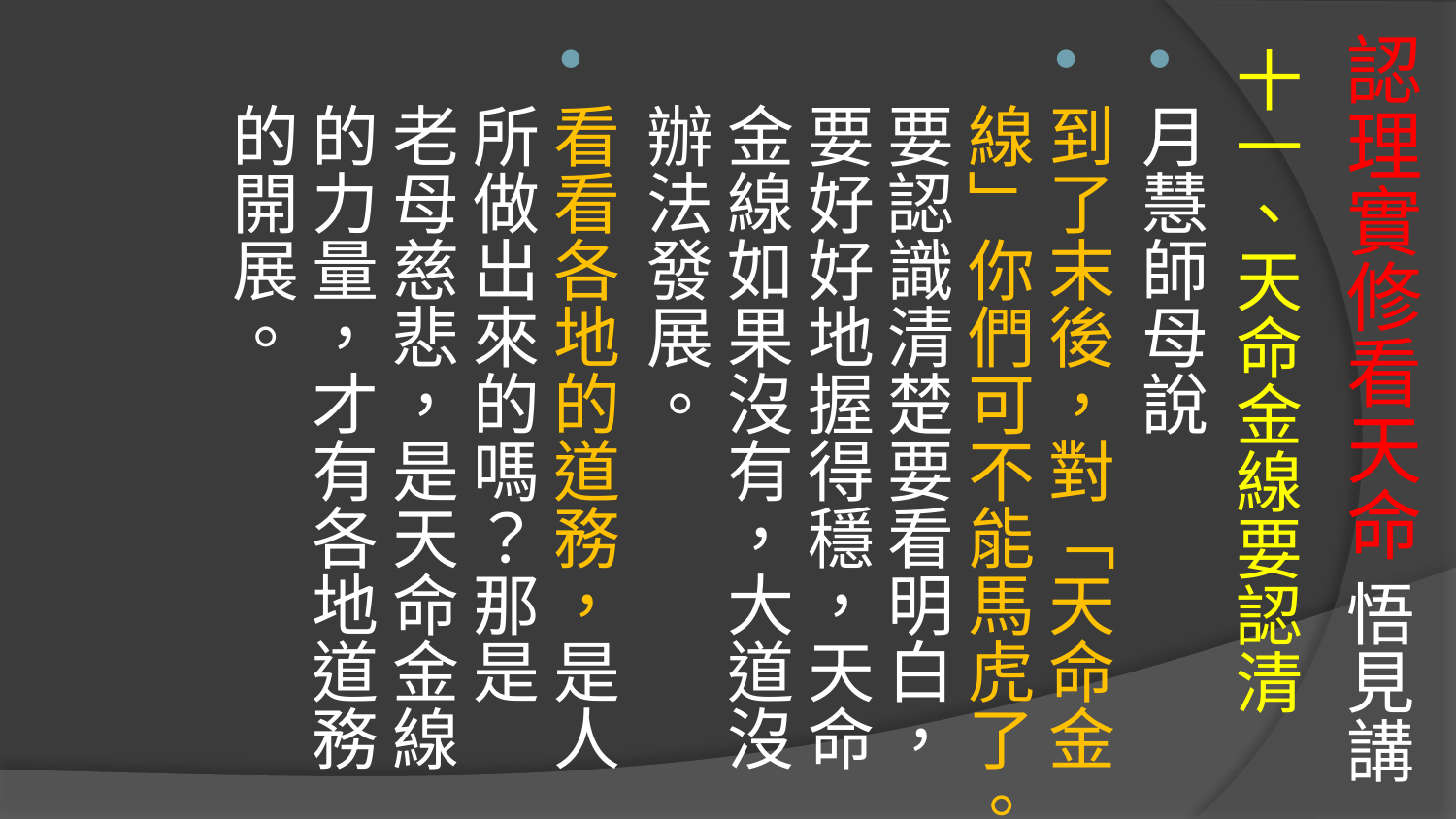

# 認理實修看天命 悟見講
十一、天命金線要認清
月慧師母說
到了末後，對「天命金線」你們可不能馬虎了。要認識清楚要看明白，要好好地握得穩，天命金線如果沒有，大道沒辦法發展。
看看各地的道務，是人所做出來的嗎？那是　老母慈悲，是天命金線的力量，才有各地道務的開展。